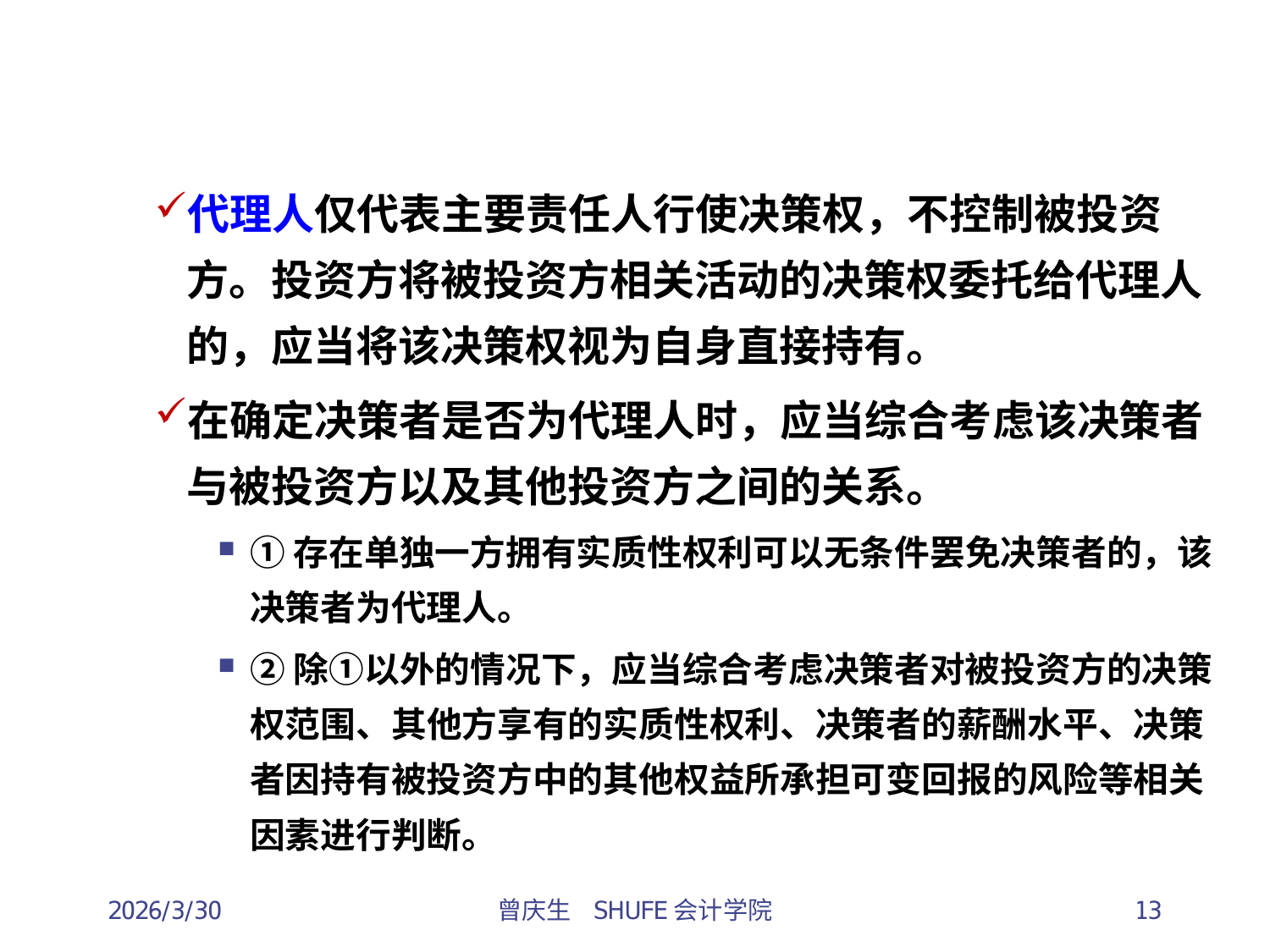

代理人仅代表主要责任人行使决策权，不控制被投资方。投资方将被投资方相关活动的决策权委托给代理人的，应当将该决策权视为自身直接持有。
在确定决策者是否为代理人时，应当综合考虑该决策者与被投资方以及其他投资方之间的关系。
①存在单独一方拥有实质性权利可以无条件罢免决策者的，该决策者为代理人。
②除①以外的情况下，应当综合考虑决策者对被投资方的决策权范围、其他方享有的实质性权利、决策者的薪酬水平、决策者因持有被投资方中的其他权益所承担可变回报的风险等相关因素进行判断。
2026/3/30
曾庆生   SHUFE会计学院
13